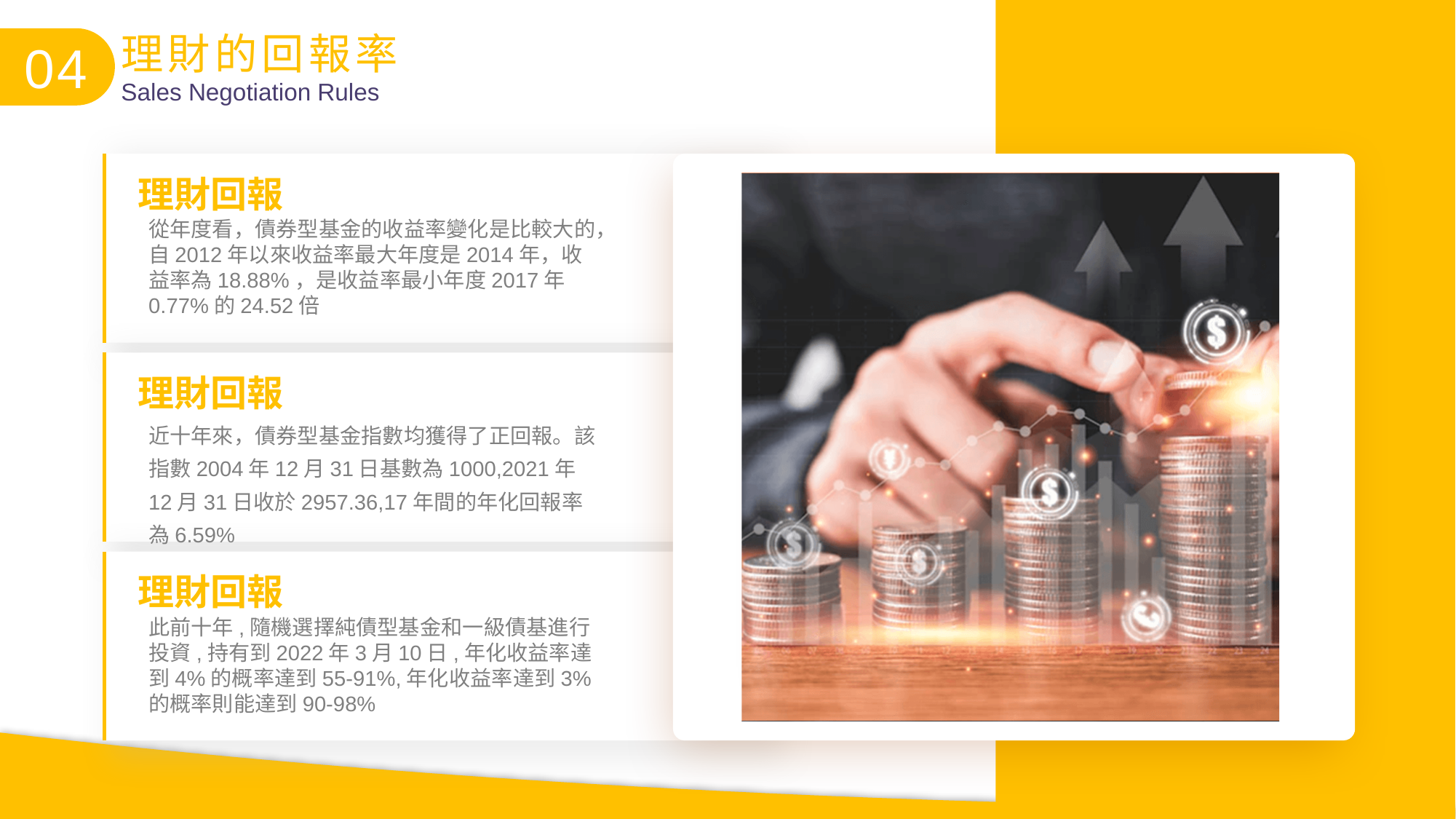

理財的回報率
Sales Negotiation Rules

04

理財回報

從年度看，債券型基金的收益率變化是比較大的，自2012年以來收益率最大年度是2014年，收益率為18.88%，是收益率最小年度2017年0.77%的24.52倍

理財回報
近十年來，債券型基金指數均獲得了正回報。該指數2004年12月31日基數為1000,2021年12月31日收於2957.36,17年間的年化回報率為6.59%

理財回報
此前十年,隨機選擇純債型基金和一級債基進行投資,持有到2022年3月10日,年化收益率達到4%的概率達到55-91%,年化收益率達到3%的概率則能達到90-98%